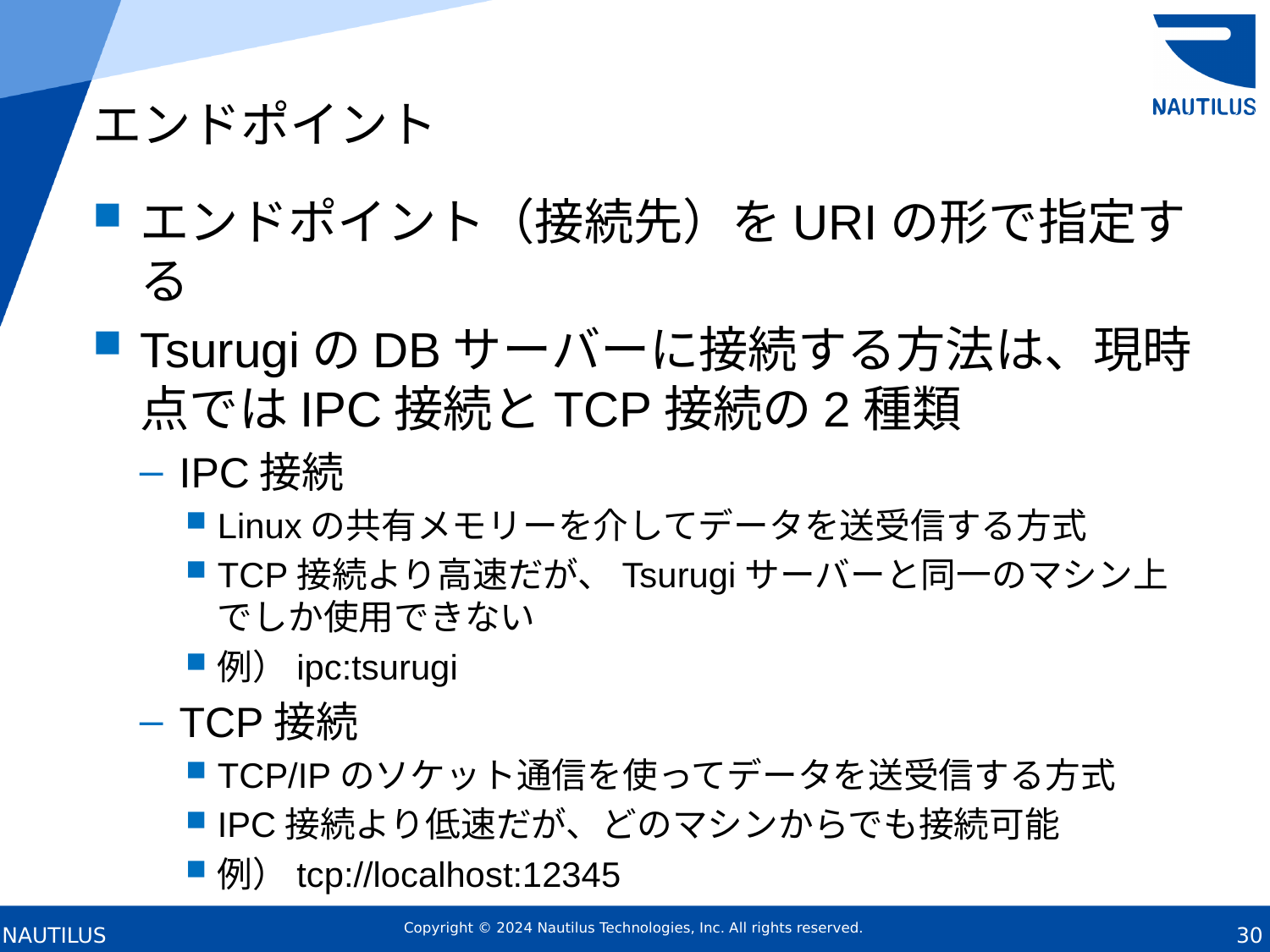

# エンドポイント
エンドポイント（接続先）をURIの形で指定する
TsurugiのDBサーバーに接続する方法は、現時点ではIPC接続とTCP接続の2種類
IPC接続
Linuxの共有メモリーを介してデータを送受信する方式
TCP接続より高速だが、Tsurugiサーバーと同一のマシン上でしか使用できない
例）ipc:tsurugi
TCP接続
TCP/IPのソケット通信を使ってデータを送受信する方式
IPC接続より低速だが、どのマシンからでも接続可能
例）tcp://localhost:12345